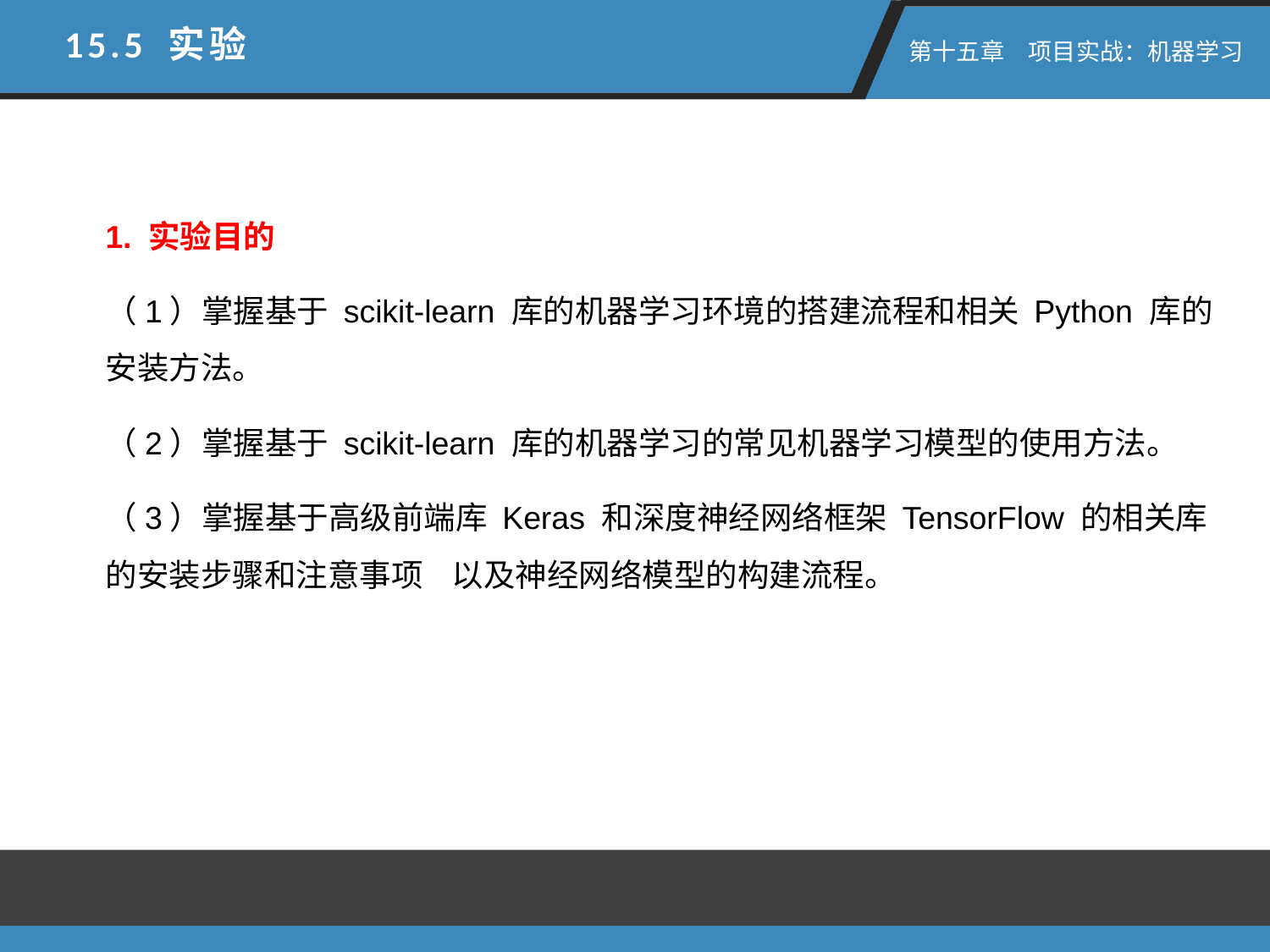

15.5 实验
  第十五章　项目实战：机器学习
1. 实验目的
（1）掌握基于 scikit-learn 库的机器学习环境的搭建流程和相关 Python 库的安装方法。
（2）掌握基于 scikit-learn 库的机器学习的常见机器学习模型的使用方法。
（3）掌握基于高级前端库 Keras 和深度神经网络框架 TensorFlow 的相关库的安装步骤和注意事项    以及神经网络模型的构建流程。